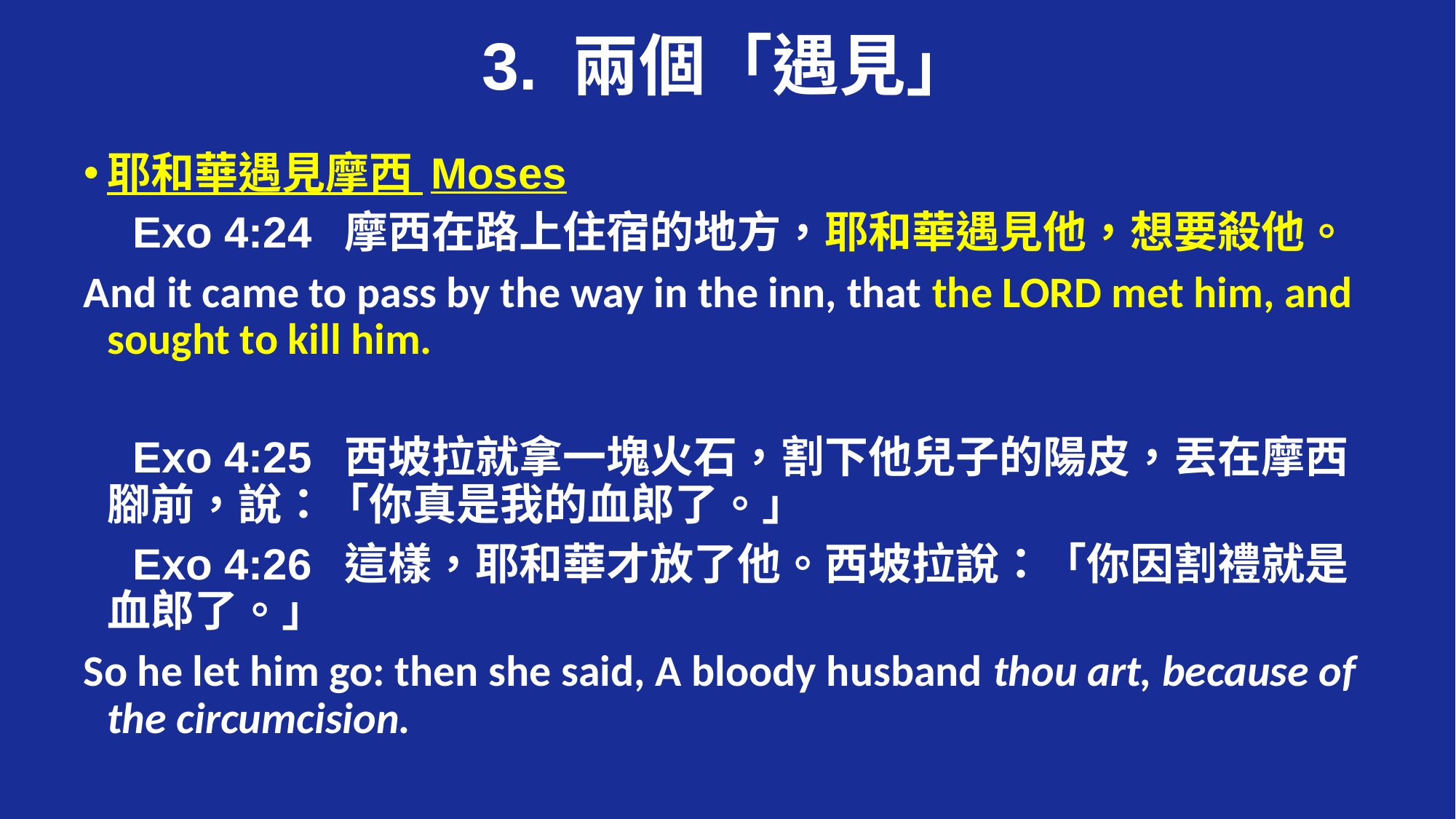

# 3. 兩個「遇見」
耶和華遇見摩西 Moses
    Exo 4:24  摩西在路上住宿的地方，耶和華遇見他，想要殺他。
And it came to pass by the way in the inn, that the LORD met him, and sought to kill him.

    Exo 4:25  西坡拉就拿一塊火石，割下他兒子的陽皮，丟在摩西腳前，說：「你真是我的血郎了。」
    Exo 4:26  這樣，耶和華才放了他。西坡拉說：「你因割禮就是血郎了。」
So he let him go: then she said, A bloody husband thou art, because of the circumcision.